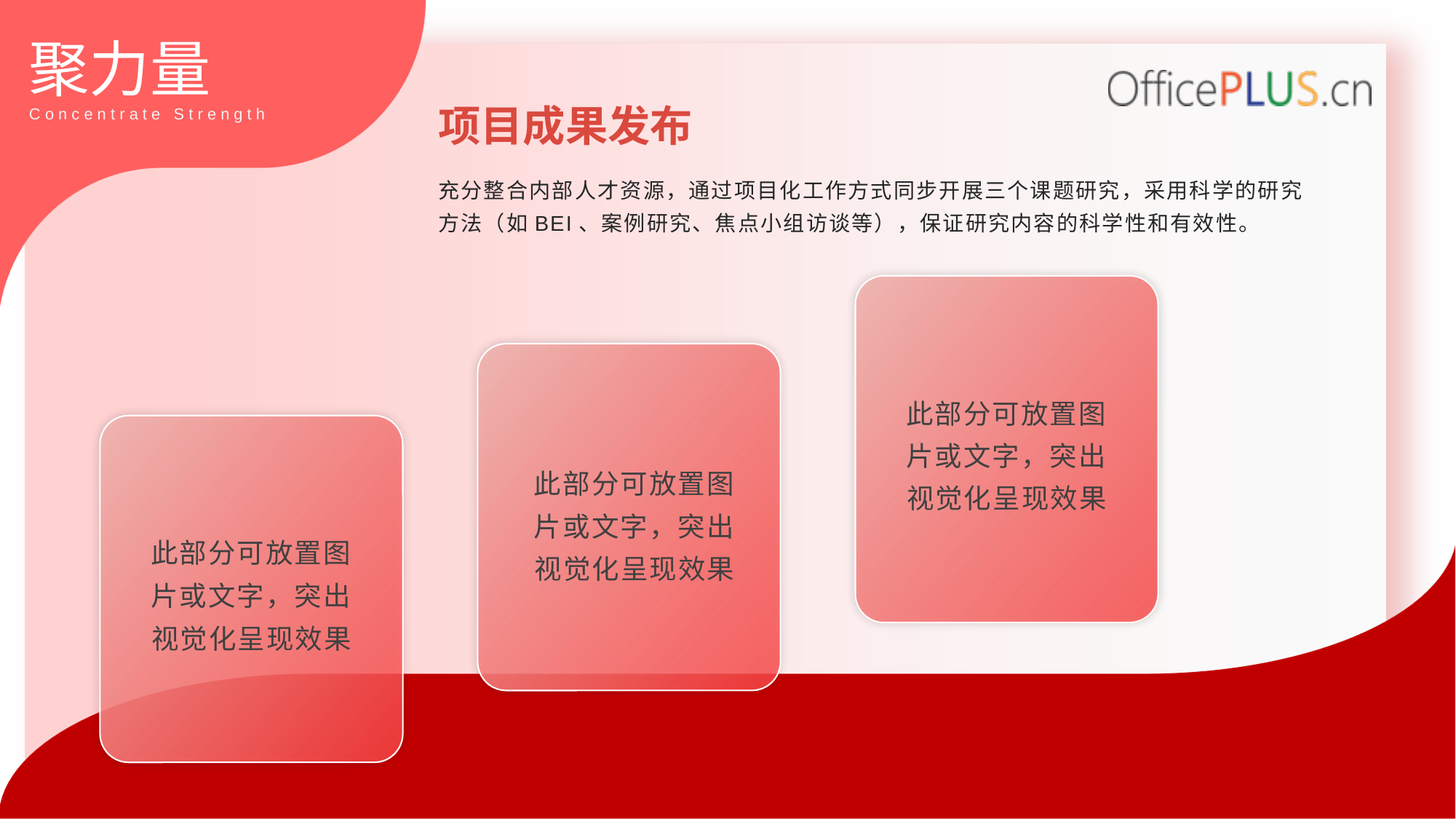

聚力量
项目成果发布
Concentrate Strength
充分整合内部人才资源，通过项目化工作方式同步开展三个课题研究，采用科学的研究方法（如BEI、案例研究、焦点小组访谈等），保证研究内容的科学性和有效性。

此部分可放置图片或文字，突出视觉化呈现效果

此部分可放置图片或文字，突出视觉化呈现效果
此部分可放置图片或文字，突出视觉化呈现效果